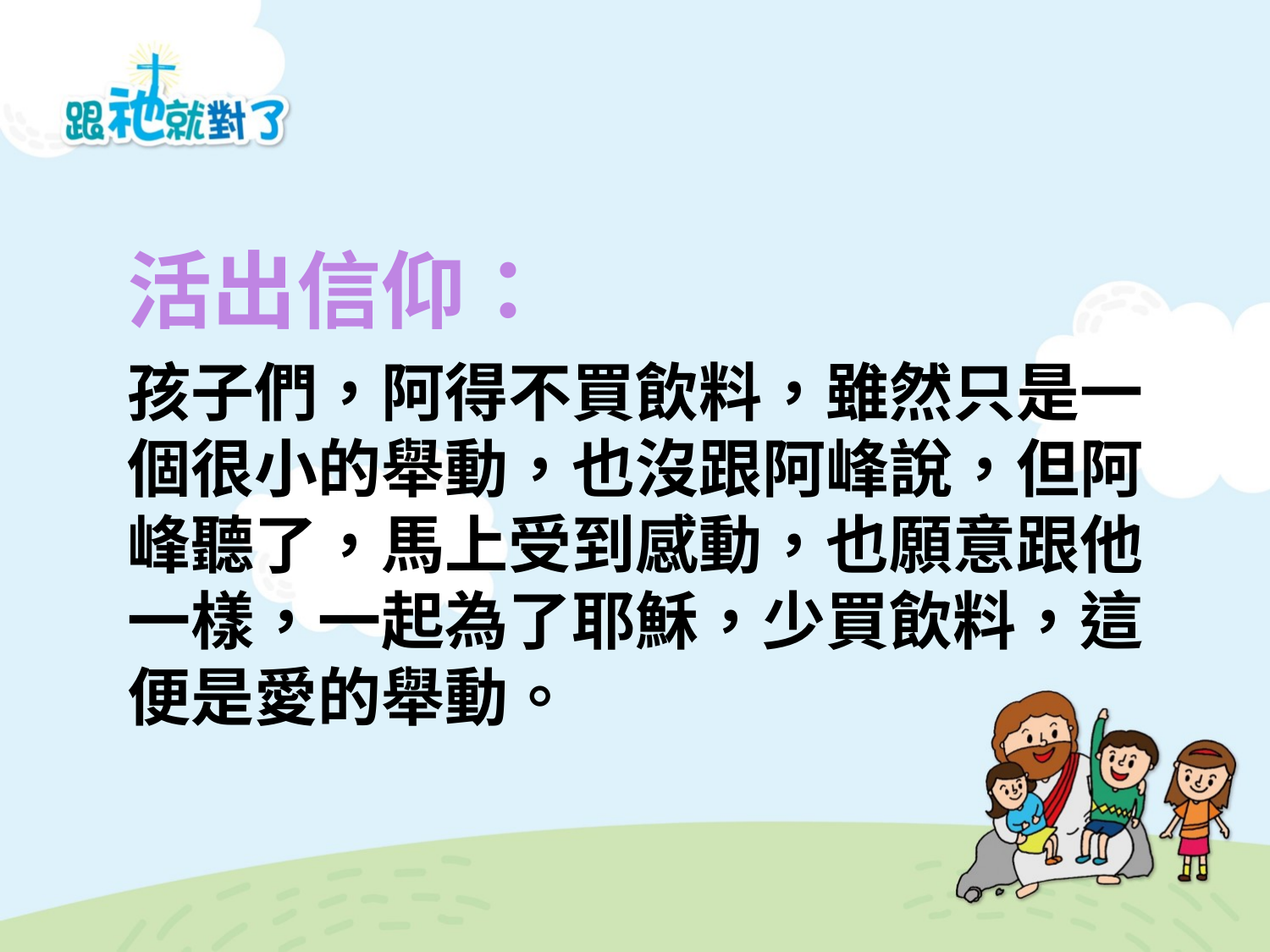

活出信仰：
孩子們，阿得不買飲料，雖然只是一個很小的舉動，也沒跟阿峰說，但阿峰聽了，馬上受到感動，也願意跟他一樣，一起為了耶穌，少買飲料，這便是愛的舉動。